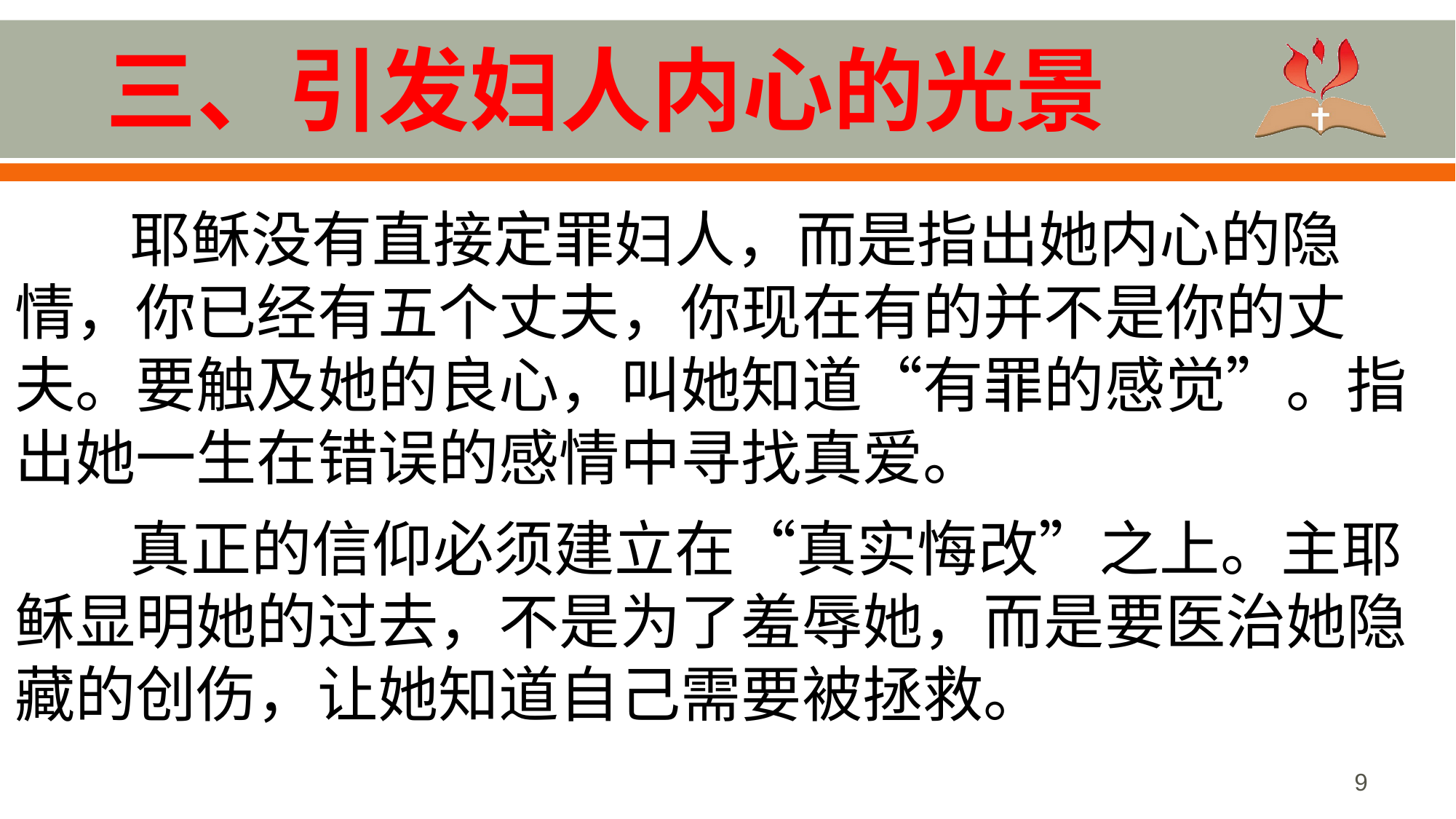

# 三、引发妇人内心的光景
耶稣没有直接定罪妇人，而是指出她内心的隐情，你已经有五个丈夫，你现在有的并不是你的丈夫。要触及她的良心，叫她知道“有罪的感觉”。指出她一生在错误的感情中寻找真爱。
真正的信仰必须建立在“真实悔改”之上。主耶稣显明她的过去，不是为了羞辱她，而是要医治她隐藏的创伤，让她知道自己需要被拯救。

9